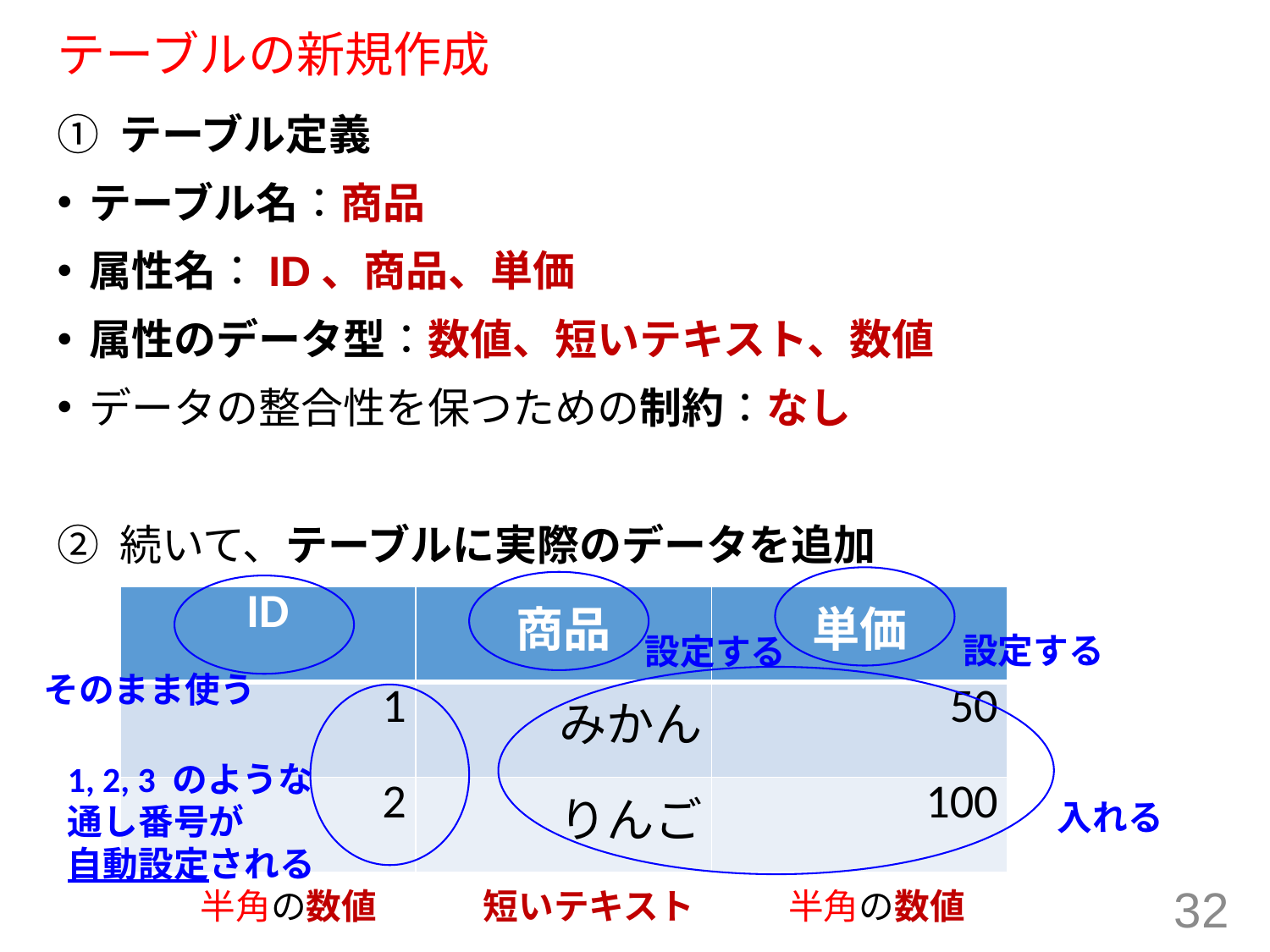

# テーブルの新規作成
① テーブル定義
テーブル名：商品
属性名：ID、商品、単価
属性のデータ型：数値、短いテキスト、数値
データの整合性を保つための制約：なし

② 続いて、テーブルに実際のデータを追加

| ID | 商品 | 単価 |
| --- | --- | --- |
| 1 | みかん | 50 |
| 2 | りんご | 100 |
設定する
設定する
そのまま使う

1, 2, 3 のような
通し番号が
自動設定される
入れる
半角の数値
半角の数値
短いテキスト
32